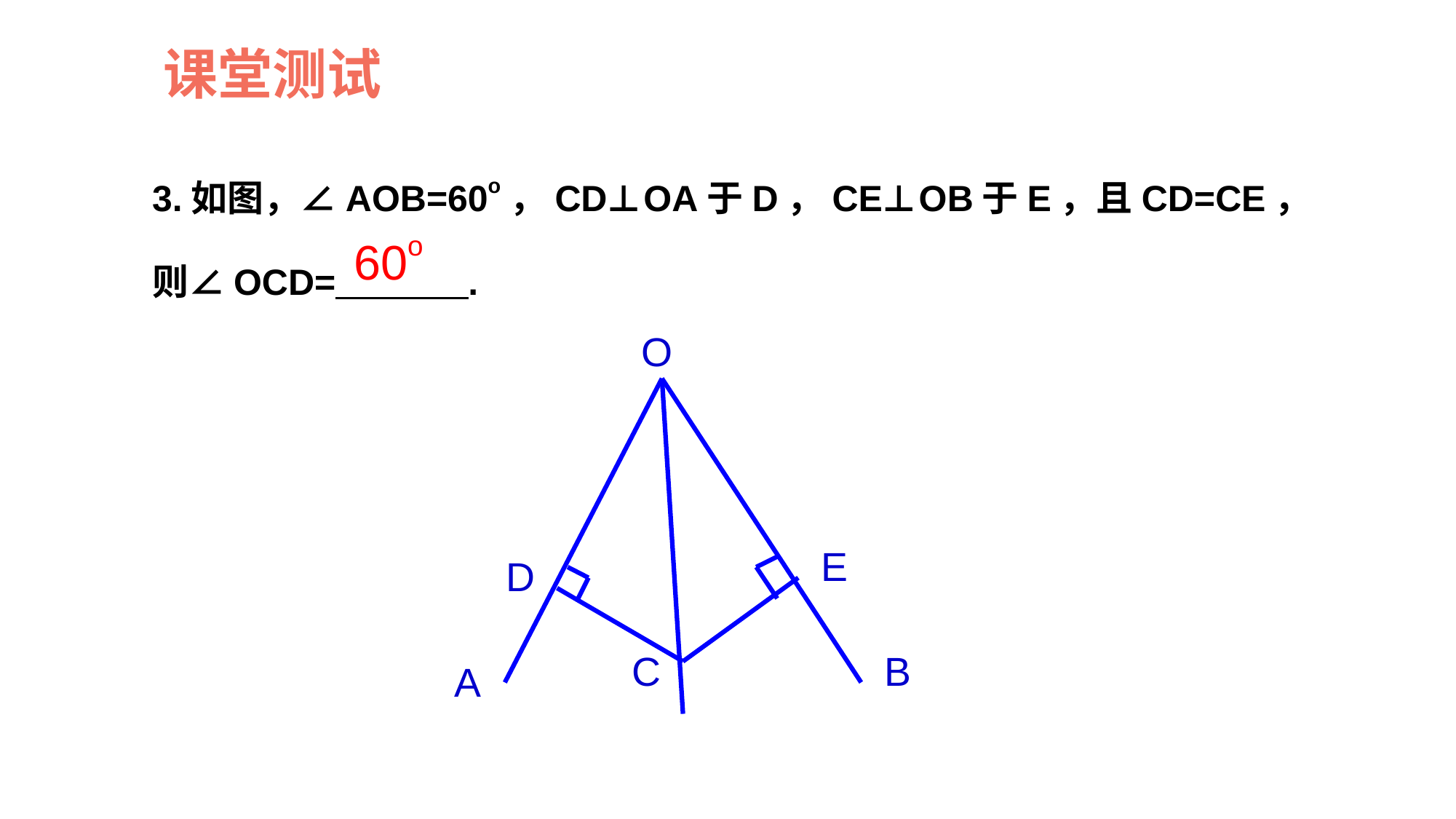

课堂测试
3.如图，∠AOB=60o，CD⊥OA于D，CE⊥OB于E，且CD=CE，
则∠OCD=             .
60o
O

E
D

C
B
A